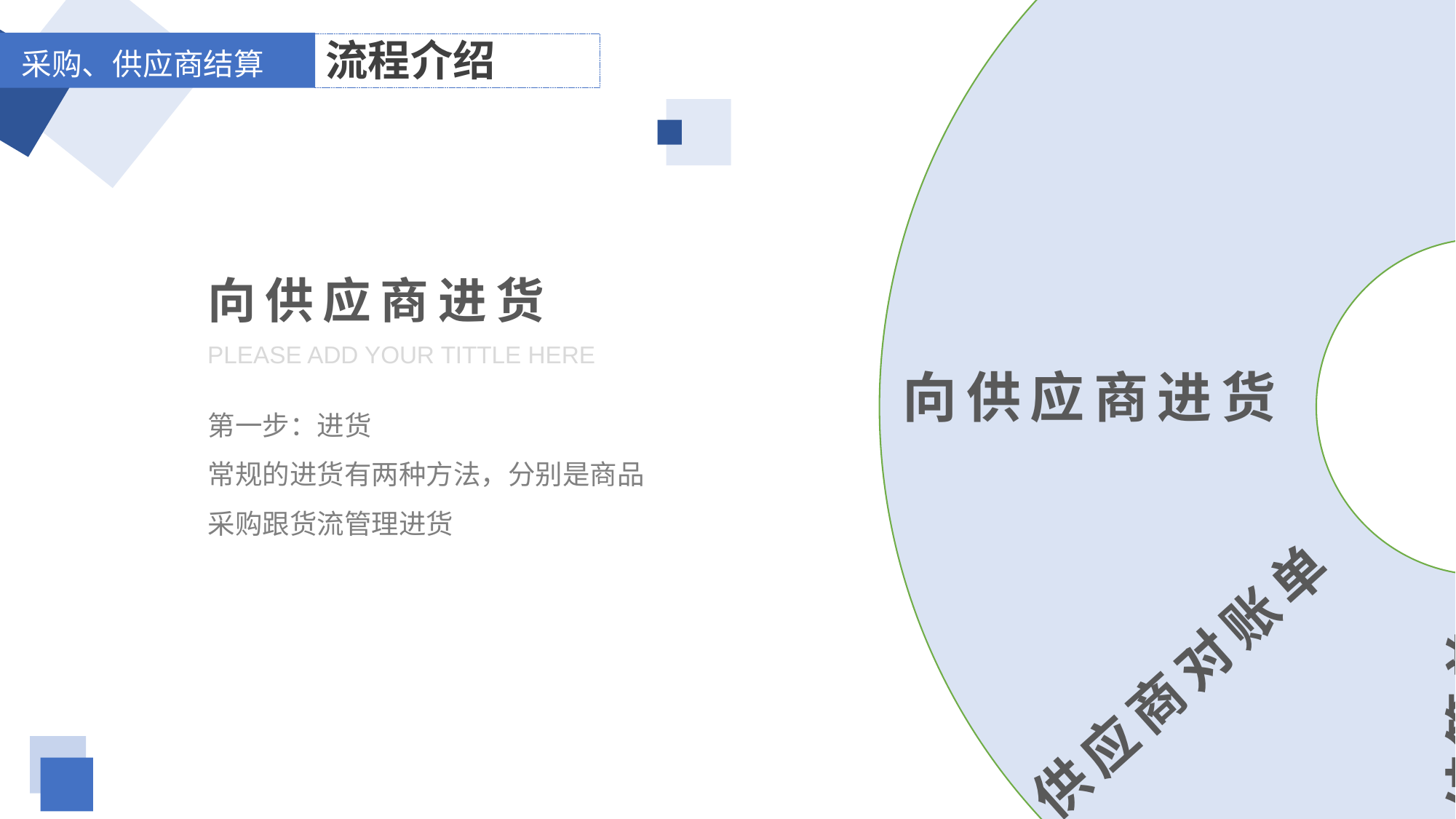

向供应商进货
供应商对账单
供应商结算单
供应商扣补单
供应商预付款
供应商费用单

采购、供应商结算
流程介绍
向供应商进货
PLEASE ADD YOUR TITTLE HERE
第一步：进货
常规的进货有两种方法，分别是商品采购跟货流管理进货
供应商对账单
PLEASE ADD YOUR TITTLE HERE
第二步：建立对账单
在进货完成之后，先对进货单进行对账，再进行结算
供应商结算单
PLEASE ADD YOUR TITTLE HERE
第三步：对账单进行结算
做好对账单后，选择支付方式给对账单进行结算，
供应商费用单
PLEASE ADD YOUR TITTLE HERE
商家与供应商之间的费用清单，收支方式有两种：应收款、应付款，比如像供应商收取摊位费之类。
供应商预付款
PLEASE ADD YOUR TITTLE HERE
用途说明：商家向供应商预付款，比如定金之类。
供应商扣补单
PLEASE ADD YOUR TITTLE HERE
使用场景：供应商向商家补扣，比如库存补扣，单据补扣，销售补扣，针对供应商做的活动商品进行补助商家。